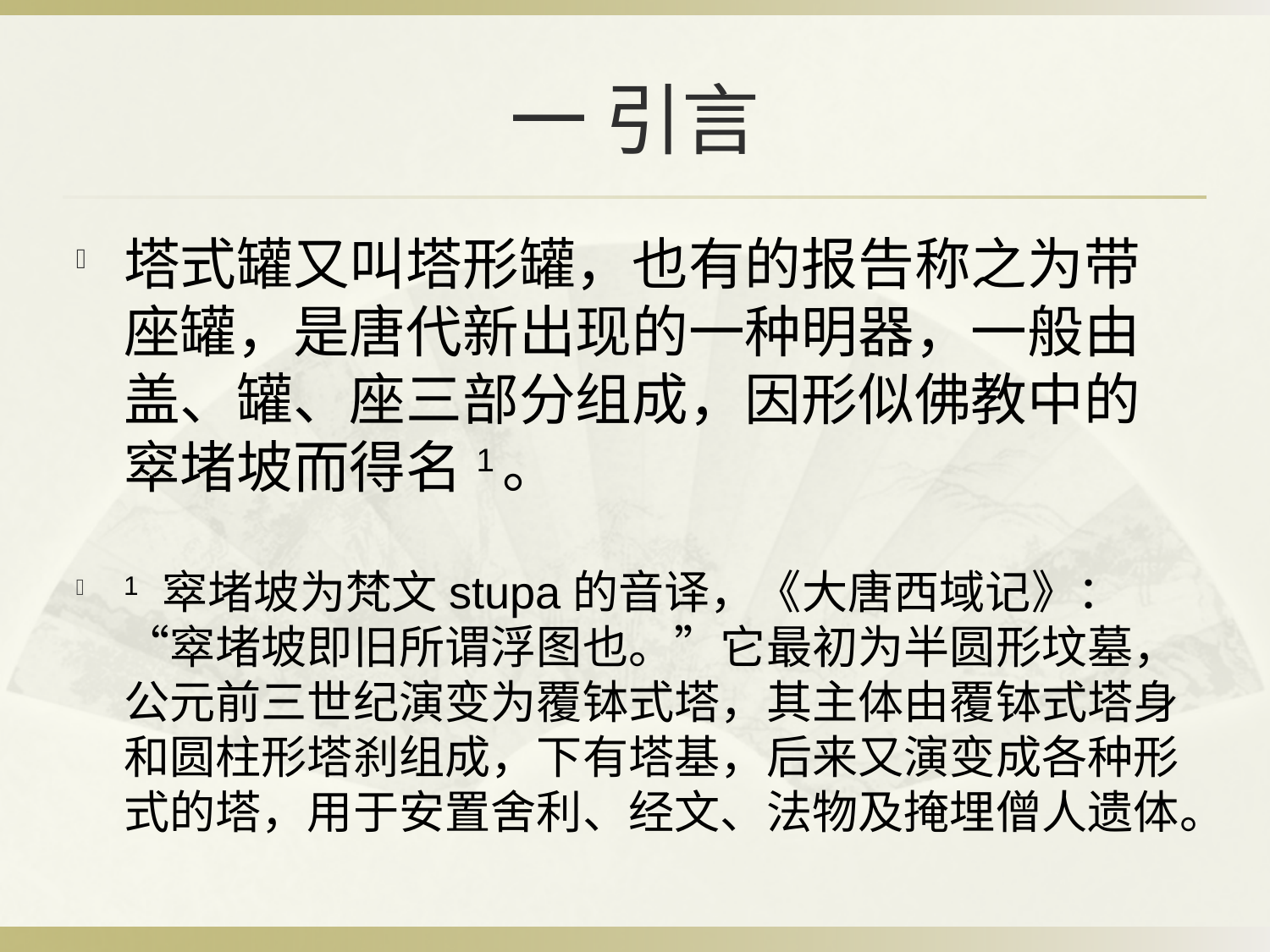

# 一 引言
塔式罐又叫塔形罐，也有的报告称之为带座罐，是唐代新出现的一种明器，一般由盖、罐、座三部分组成，因形似佛教中的窣堵坡而得名1。

1 窣堵坡为梵文stupa的音译，《大唐西域记》：“窣堵坡即旧所谓浮图也。”它最初为半圆形坟墓，公元前三世纪演变为覆钵式塔，其主体由覆钵式塔身和圆柱形塔刹组成，下有塔基，后来又演变成各种形式的塔，用于安置舍利、经文、法物及掩埋僧人遗体。